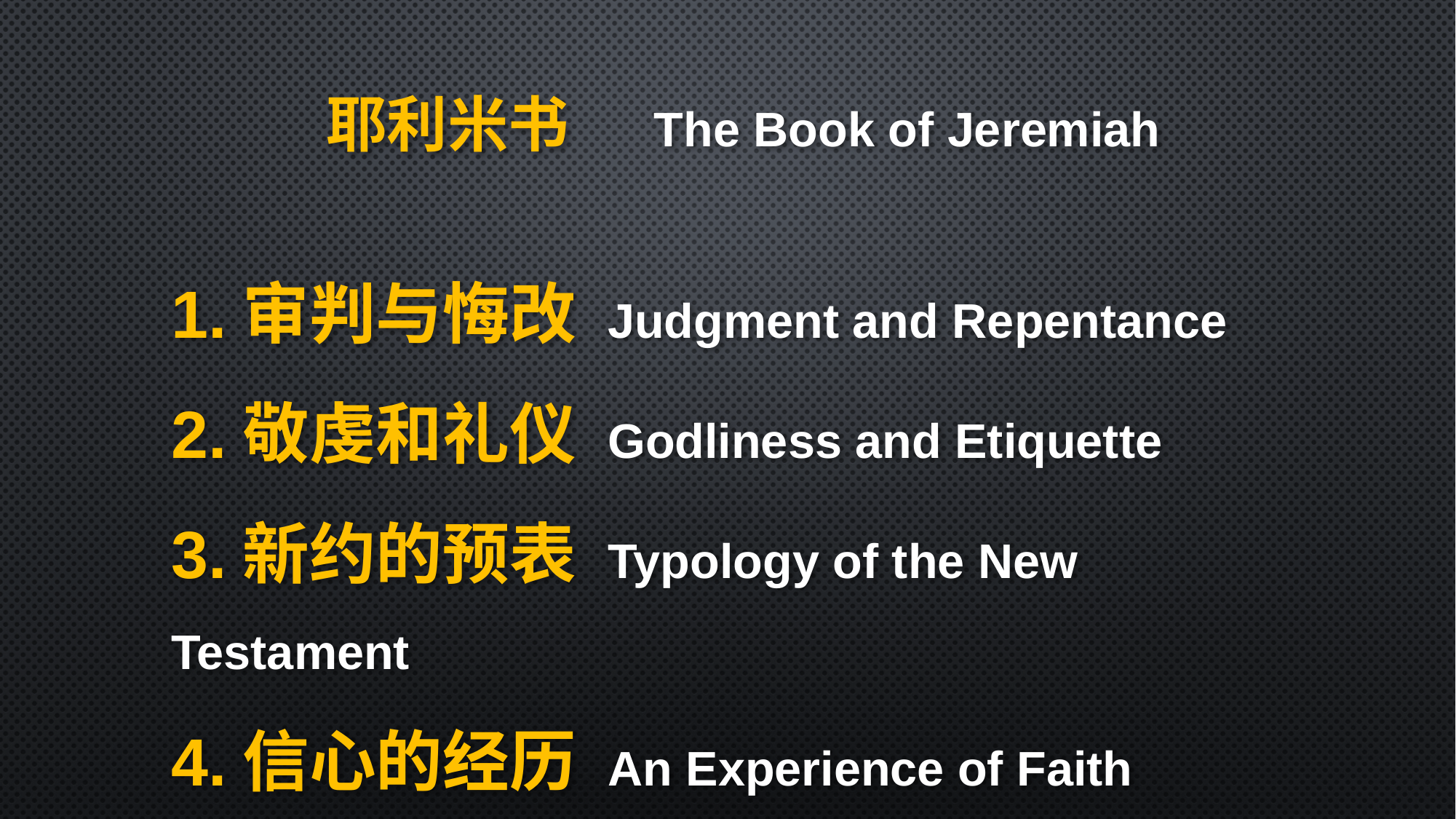

耶利米书	The Book of Jeremiah

1.审判与悔改	Judgment and Repentance
2.敬虔和礼仪	Godliness and Etiquette
3.新约的预表	Typology of the New Testament
4.信心的经历	An Experience of Faith